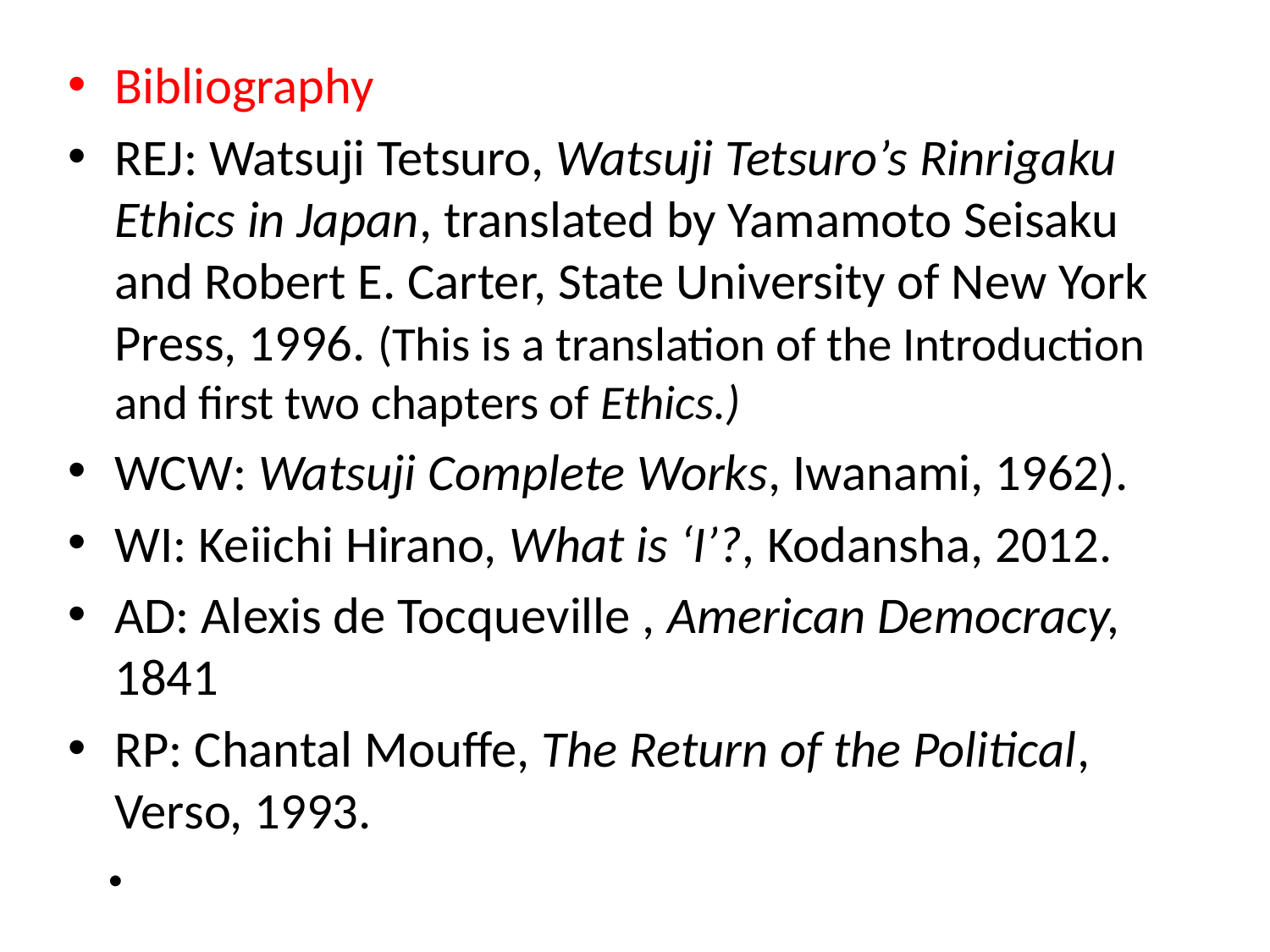

#
Bibliography
REJ: Watsuji Tetsuro, Watsuji Tetsuro’s Rinrigaku Ethics in Japan, translated by Yamamoto Seisaku and Robert E. Carter, State University of New York Press, 1996. (This is a translation of the Introduction and first two chapters of Ethics.)
WCW: Watsuji Complete Works, Iwanami, 1962).
WI: Keiichi Hirano, What is ‘I’?, Kodansha, 2012.
AD: Alexis de Tocqueville , American Democracy, 1841
RP: Chantal Mouffe, The Return of the Political, Verso, 1993.
 ・